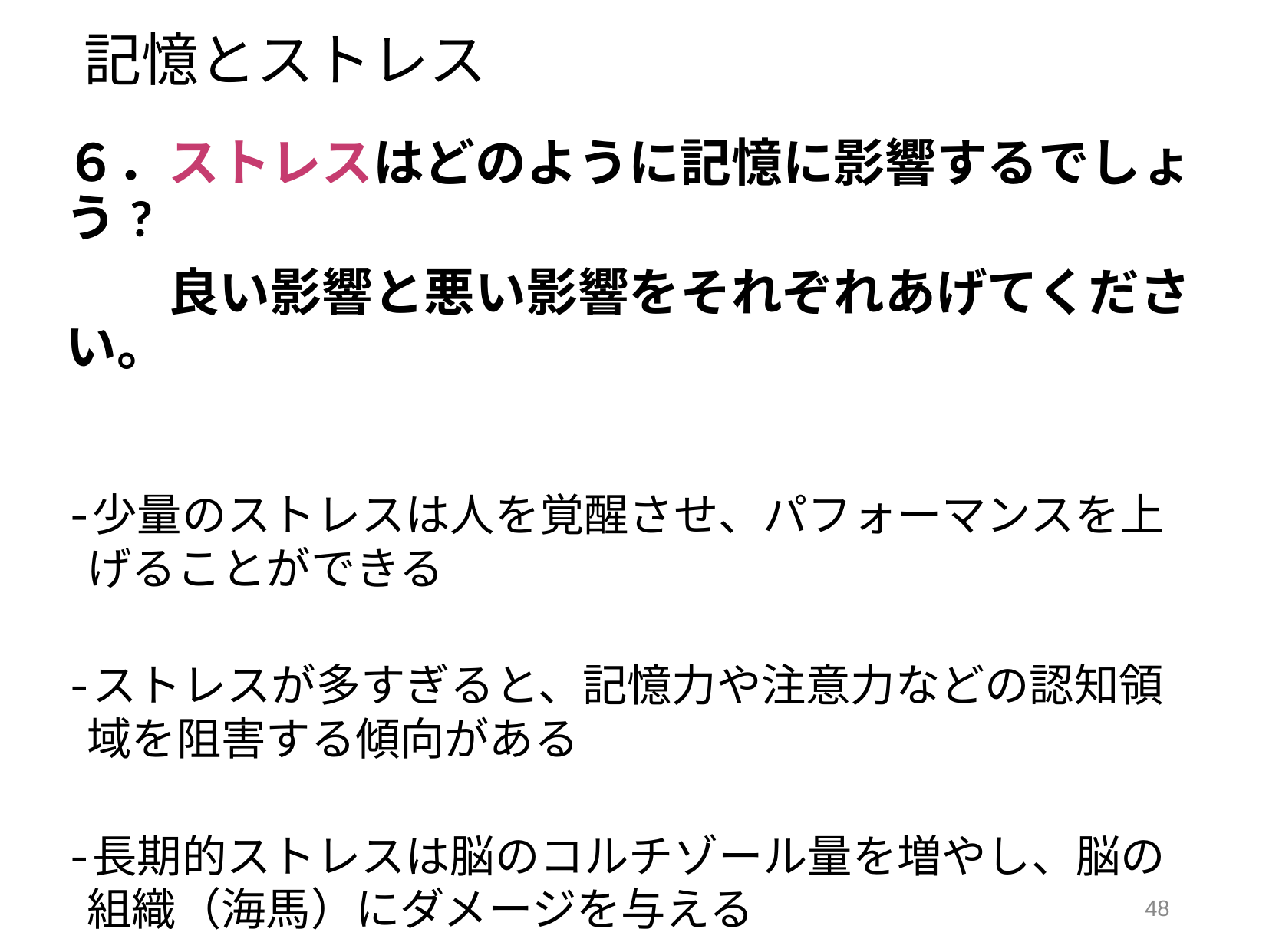

# 記憶とストレス
６．ストレスはどのように記憶に影響するでしょう?
　　良い影響と悪い影響をそれぞれあげてください。

少量のストレスは人を覚醒させ、パフォーマンスを上げることができる

ストレスが多すぎると、記憶力や注意力などの認知領域を阻害する傾向がある

長期的ストレスは脳のコルチゾール量を増やし、脳の組織（海馬）にダメージを与える
48